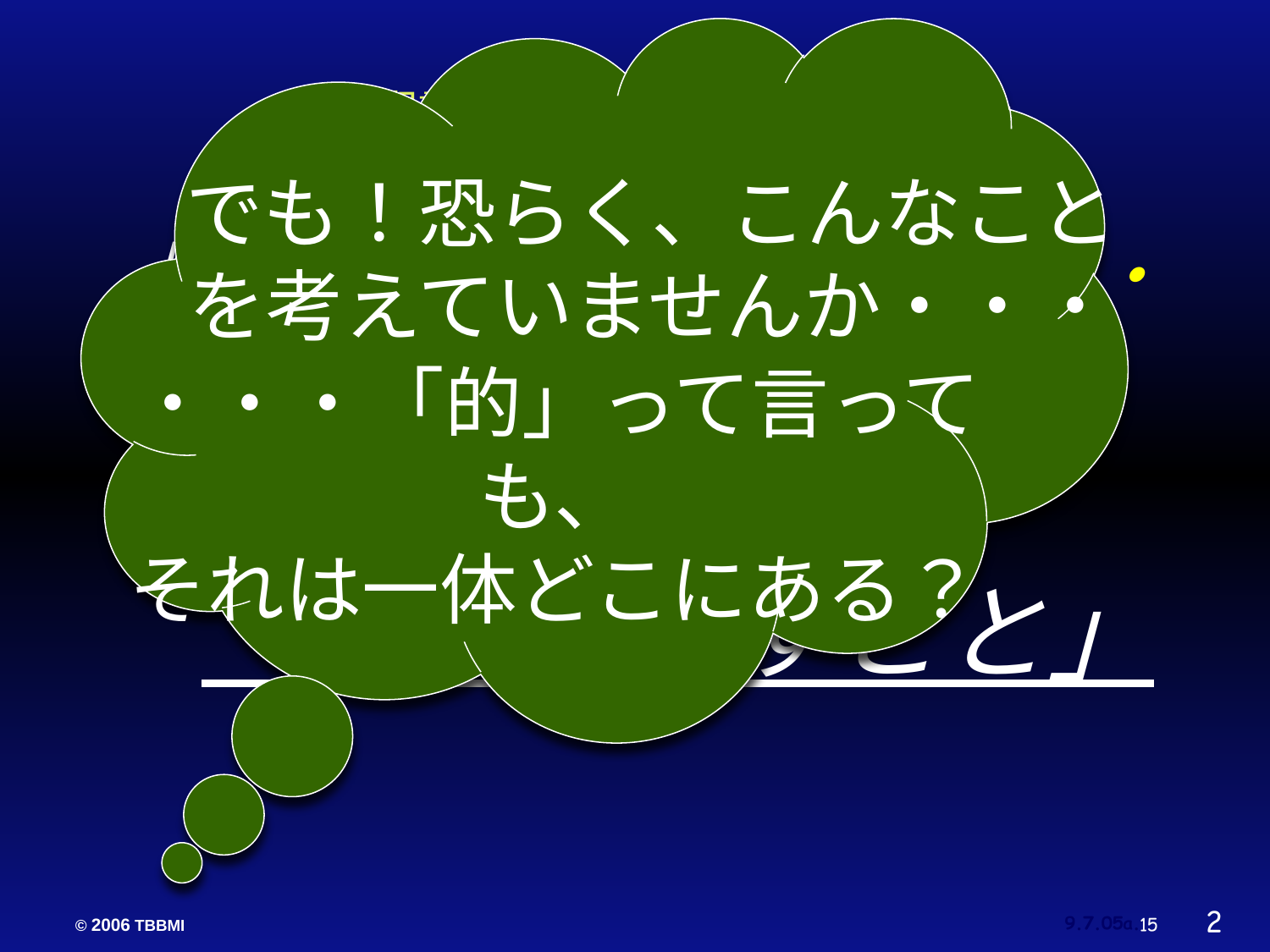

でも！恐らく、こんなこと
を考えていませんか・・・
・・・「的」って言っても、
それは一体どこにある？
聖書啓示の「重要要素」：
神様による無条件契約プログラム

「罪」という言葉に関して・・・

ヘブライ語とギリシャ語:
「的をはずすこと」
2

15